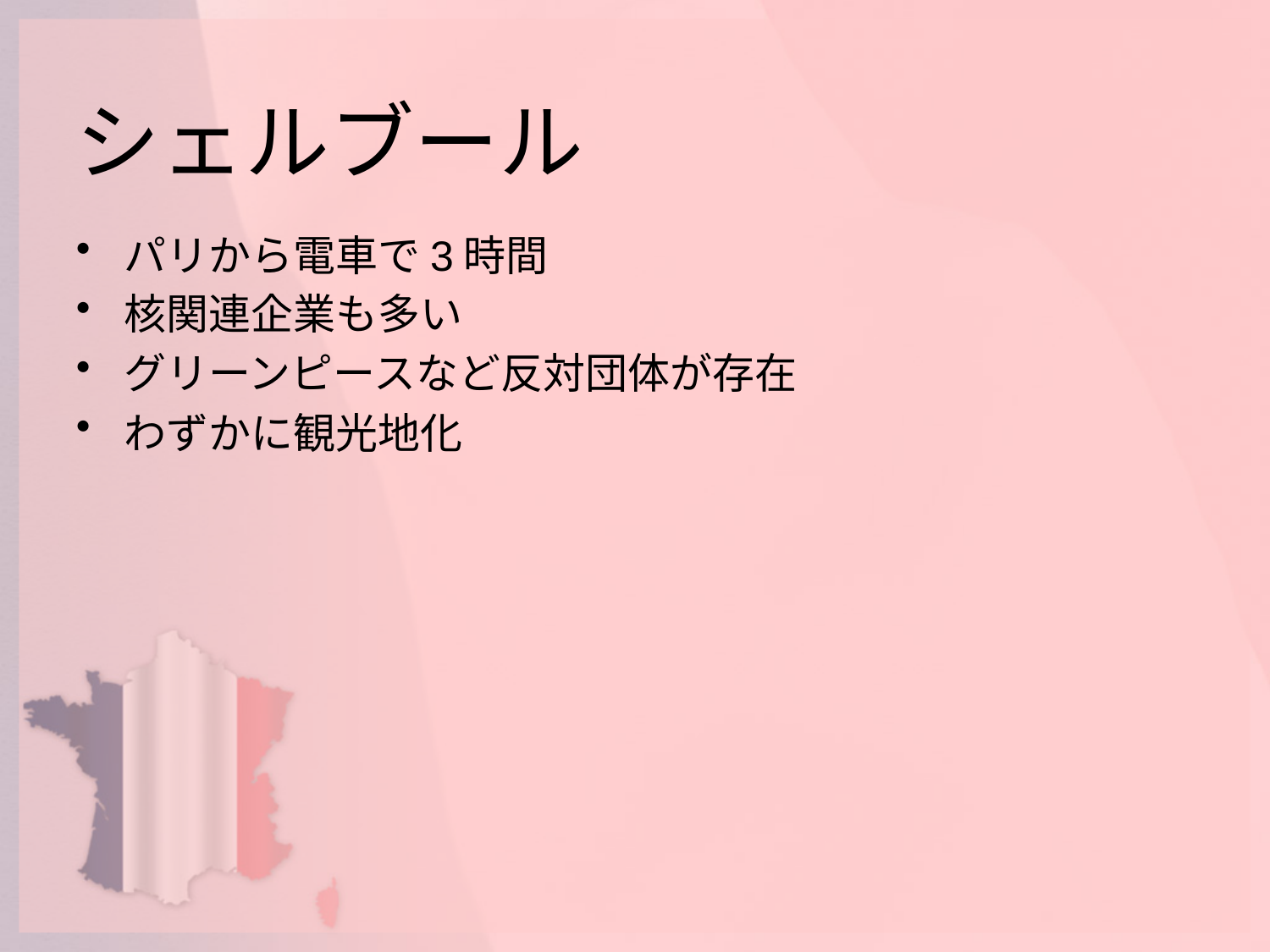

# シェルブール
パリから電車で3時間
核関連企業も多い
グリーンピースなど反対団体が存在
わずかに観光地化